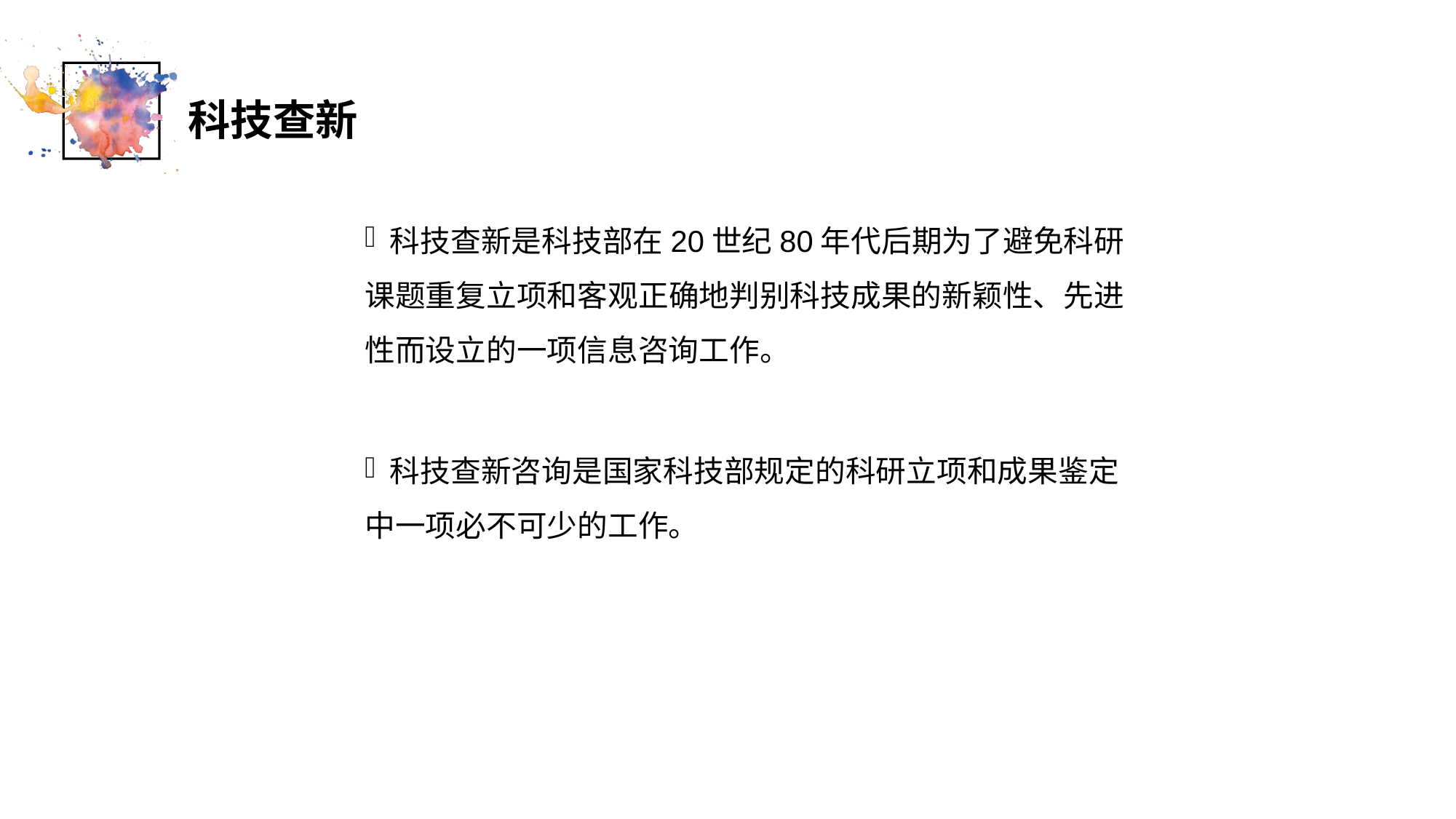

科技查新
 科技查新是科技部在20世纪80年代后期为了避免科研课题重复立项和客观正确地判别科技成果的新颖性、先进性而设立的一项信息咨询工作。

 科技查新咨询是国家科技部规定的科研立项和成果鉴定中一项必不可少的工作。